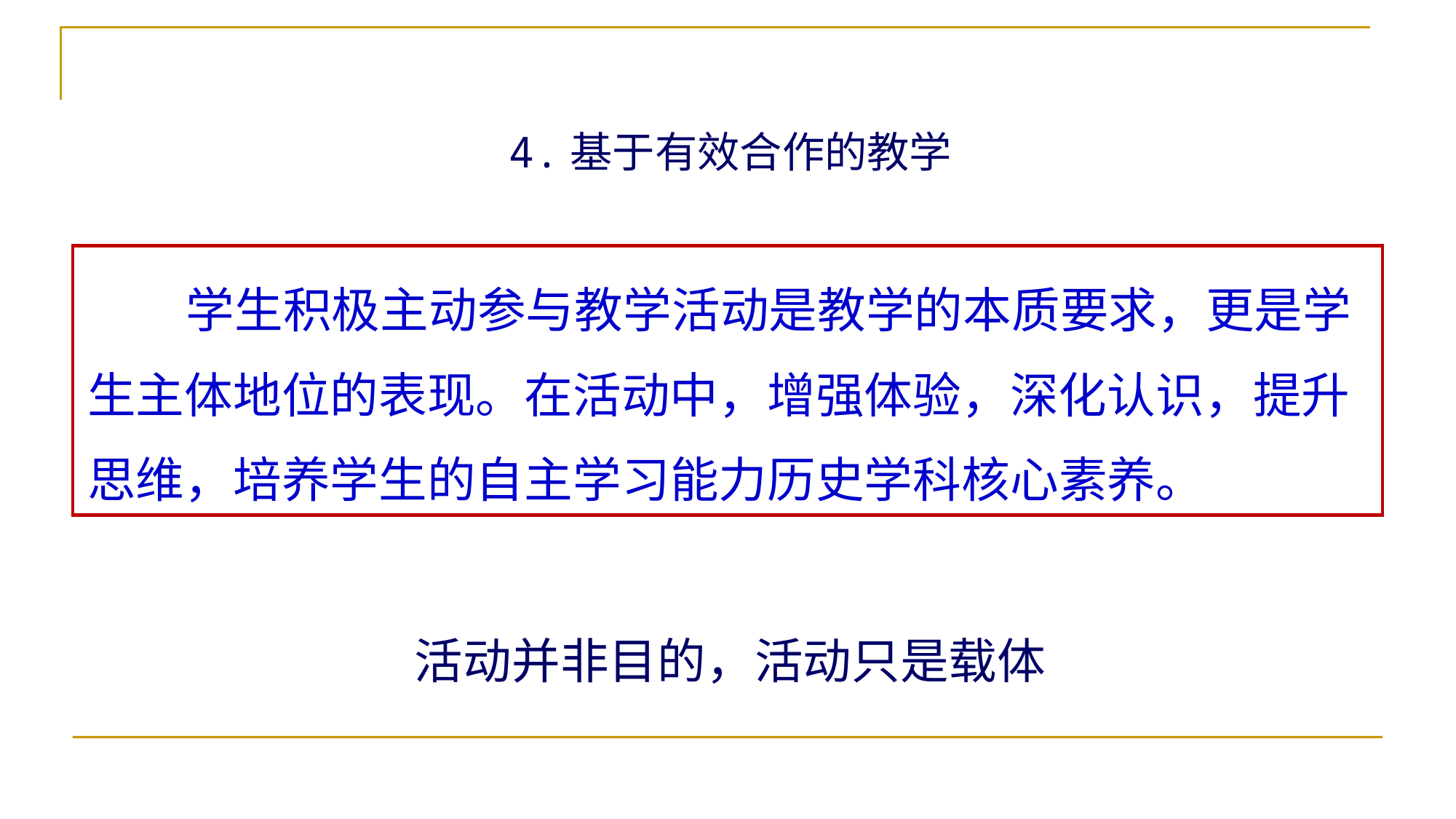

4.基于有效合作的教学
        学生积极主动参与教学活动是教学的本质要求，更是学生主体地位的表现。在活动中，增强体验，深化认识，提升思维，培养学生的自主学习能力历史学科核心素养。
活动并非目的，活动只是载体